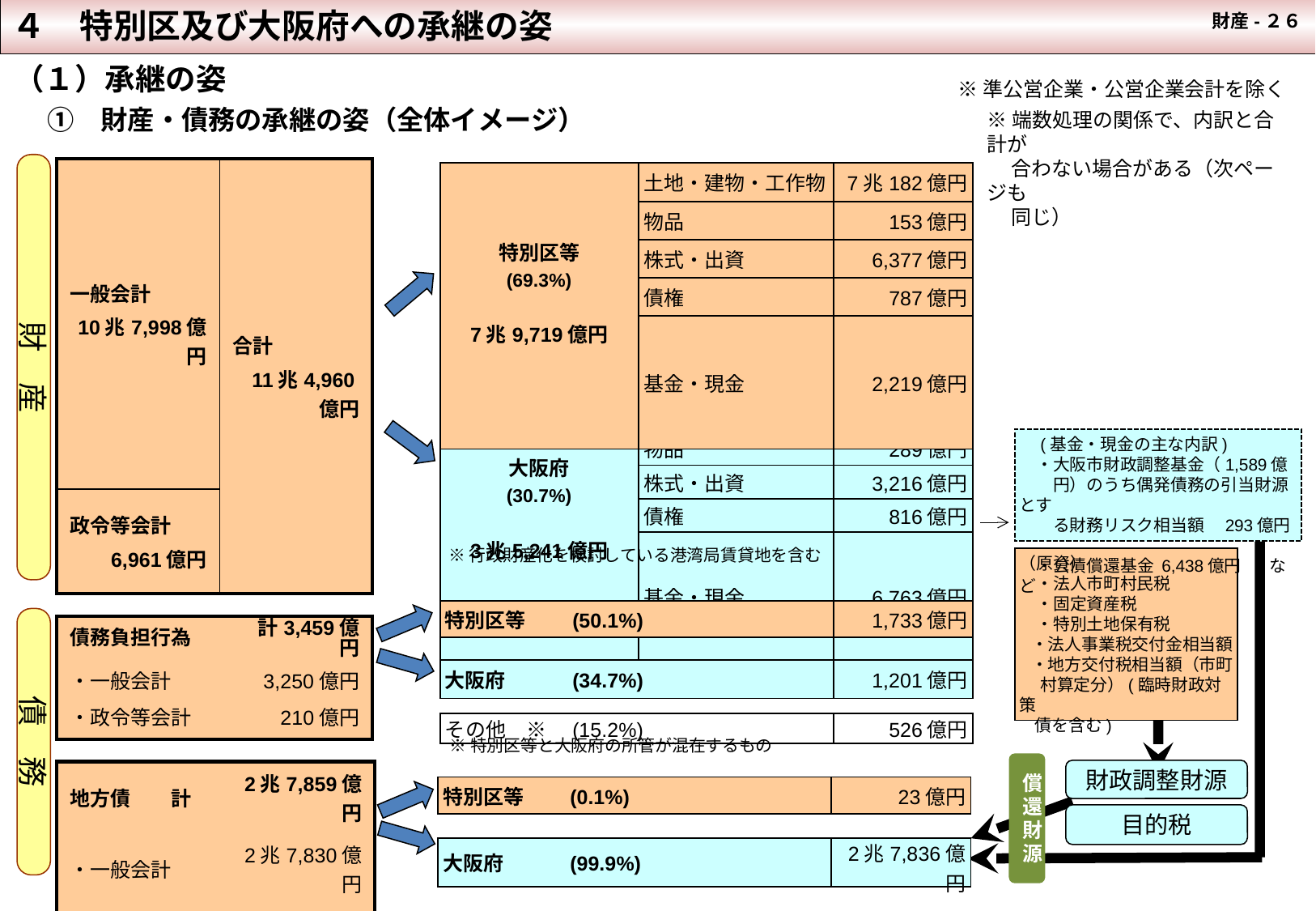

４　特別区及び大阪府への承継の姿
財産-２６
あ財産-２９
（１）承継の姿
※準公営企業・公営企業会計を除く
　 ①　財産・債務の承継の姿（全体イメージ）
※端数処理の関係で、内訳と合計が
　 合わない場合がある（次ページも
　 同じ）
財　産
| 一般会計 10兆7,998億円 | 合計 11兆4,960億円 |
| --- | --- |
| 政令等会計 6,961億円 |  |
|  |  |
| 特別区等 (69.3%) 7兆9,719億円 | 土地・建物・工作物 | 7兆182億円 |
| --- | --- | --- |
|  | 物品 | 153億円 |
|  | 株式・出資 | 6,377億円 |
|  | 債権 | 787億円 |
|  | 基金・現金 | 2,219億円 |

| 大阪府 (30.7%) 3兆5,241億円 | 土地・建物・工作物※ | 2兆4,157億円 |
| --- | --- | --- |
|  | 物品 | 289億円 |
|  | 株式・出資 | 3,216億円 |
|  | 債権 | 816億円 |
|  | 基金・現金 | 6,763億円 |
|  |  |  |
　(基金・現金の主な内訳)
　・大阪市財政調整基金（1,589億
　　円）のうち偶発債務の引当財源とす
　　る財務リスク相当額　293億円
　・公債償還基金 6,438億円  　 など

※行政財産化を検討している港湾局賃貸地を含む

（原資）
　・法人市町村民税
　・固定資産税
　・特別土地保有税
  ・法人事業税交付金相当額
  ・地方交付税相当額（市町
　 村算定分）(臨時財政対策
   債を含む)
| 特別区等　　(50.1%) | 1,733億円 |
| --- | --- |
|  |  |
| 大阪府　　　(34.7%) | 1,201億円 |
|  |  |
| その他　※　(15.2%) | 526億円 |
債　務

| 債務負担行為 | 計3,459億円 |
| --- | --- |
| ・一般会計 | 3,250億円 |
| ・政令等会計 | 210億円 |

※特別区等と大阪府の所管が混在するもの
償還財源
財政調整財源
| 地方債　　計 | 2兆7,859億円 |  |
| --- | --- | --- |
| ・一般会計 | 2兆7,830億円 |  |
| ・政令等会計 | 29億円 |  |
| 特別区等　　(0.1%) | 23億円 |
| --- | --- |
|  |  |
| 大阪府　　　(99.9%) | 2兆7,836億円 |
|  |  |

目的税